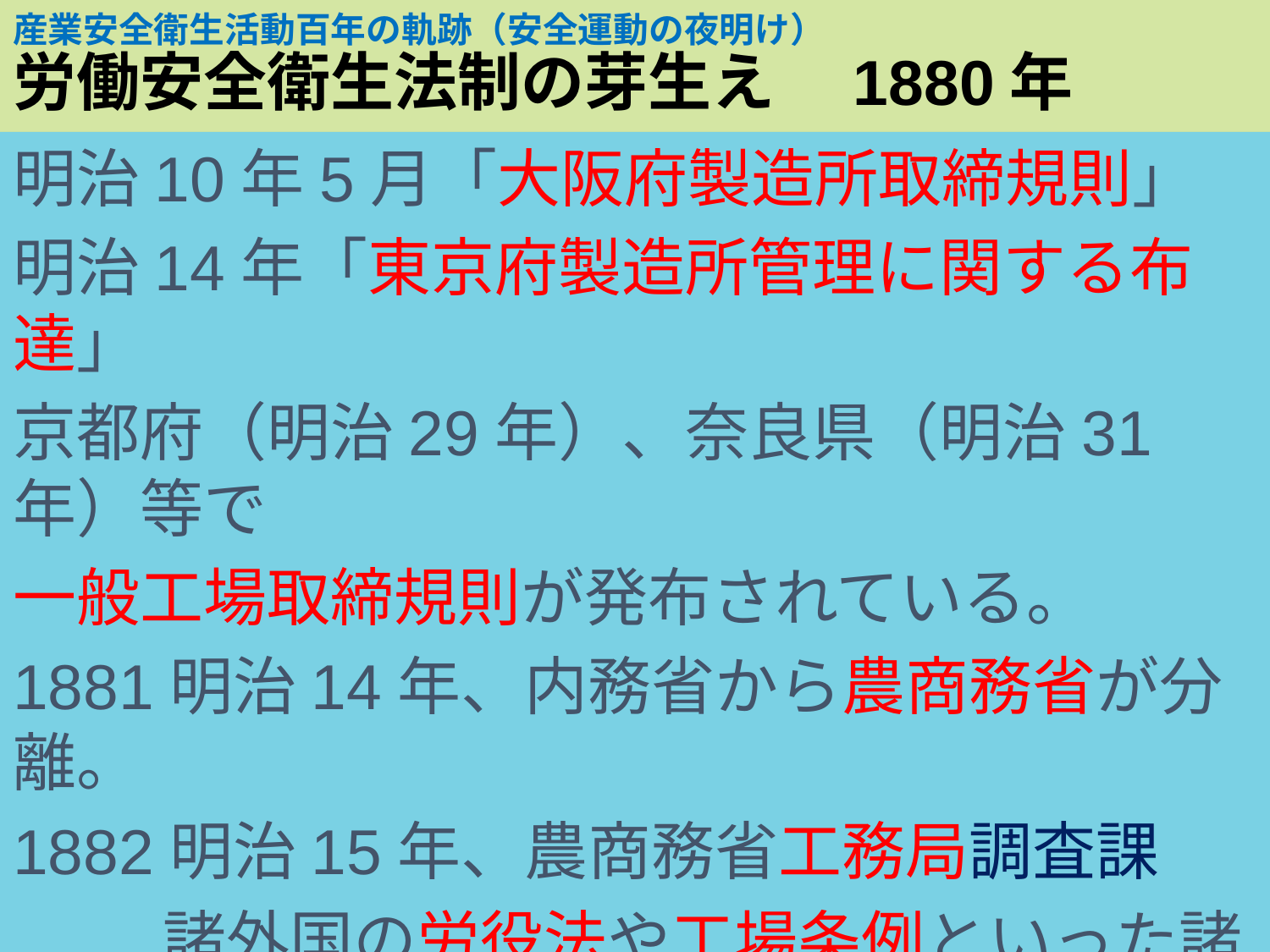

# 産業安全衛生活動百年の軌跡（安全運動の夜明け）　 労働安全衛生法制の芽生え　1880年
明治10年5月「大阪府製造所取締規則」
明治14年「東京府製造所管理に関する布達」
京都府（明治29年）、奈良県（明治31年）等で
一般工場取締規則が発布されている。
1881明治14年、内務省から農商務省が分離。
1882明治15年、農商務省工務局調査課
諸外国の労役法や工場条例といった諸制度、国内の職工や工場に関する状況調査